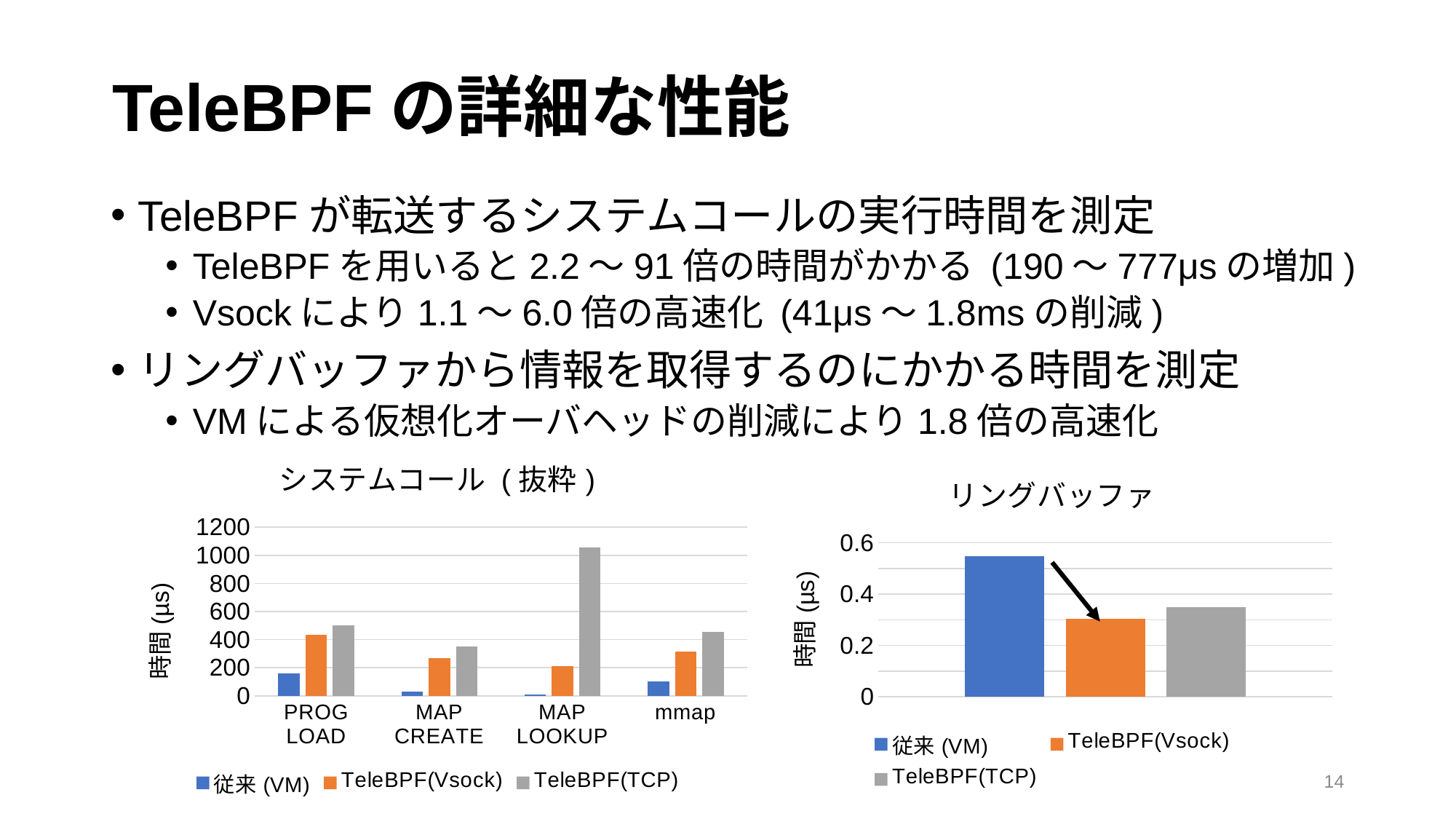

# TeleBPFの詳細な性能
TeleBPFが転送するシステムコールの実行時間を測定
TeleBPFを用いると2.2〜91倍の時間がかかる (190〜777μsの増加)
Vsockにより1.1〜6.0倍の高速化 (41μs〜1.8msの削減)
リングバッファから情報を取得するのにかかる時間を測定
VMによる仮想化オーバヘッドの削減により1.8倍の高速化

### Chart: システムコール (抜粋)

| Category | 従来(VM) | TeleBPF(Vsock) | TeleBPF(TCP) |
|---|---|---|---|
| PROG
LOAD | 162.318 | 435.721375 | 499.3947 |
| MAP
CREATE | 27.9309 | 268.32534999999996 | 350.6548421052631 |
| MAP
LOOKUP | 11.0368 | 209.96689999999998 | 1057.093 |
| mmap | 100.717 | 316.0285 | 454.48359999999997 |

### Chart: リングバッファ

| Category | 従来(VM) | TeleBPF(Vsock) | TeleBPF(TCP) |
|---|---|---|---|
| リングバッファ | 0.5483 | 0.3038 | 0.3491 |
14